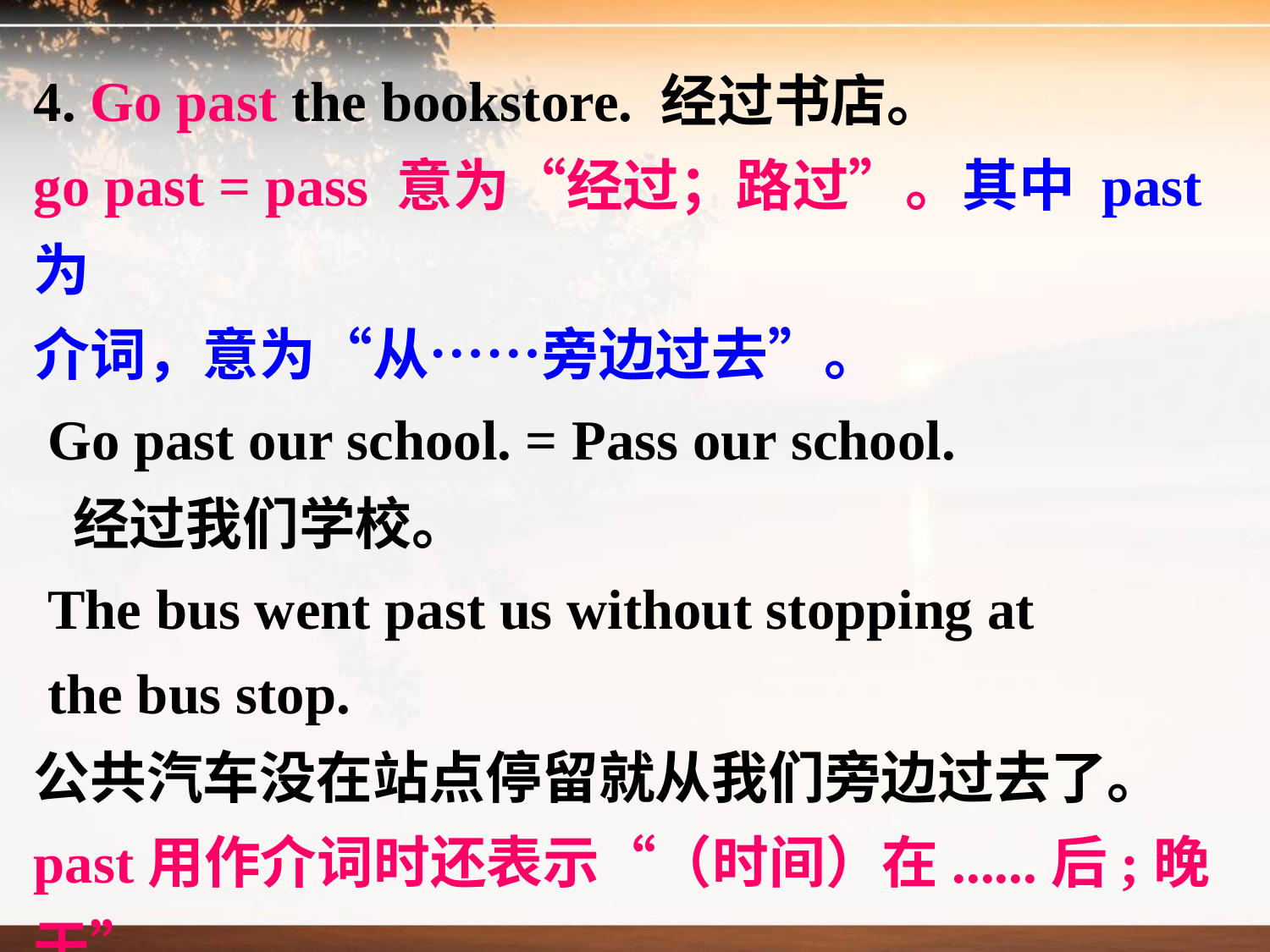

4. Go past the bookstore. 经过书店。
go past = pass 意为“经过；路过”。其中 past为
介词，意为“从……旁边过去”。
 Go past our school. = Pass our school.
  经过我们学校。
 The bus went past us without stopping at
 the bus stop.
公共汽车没在站点停留就从我们旁边过去了。
past用作介词时还表示“（时间）在......后;晚于”。
It's five past six now. 现在是 6 点 5 分。